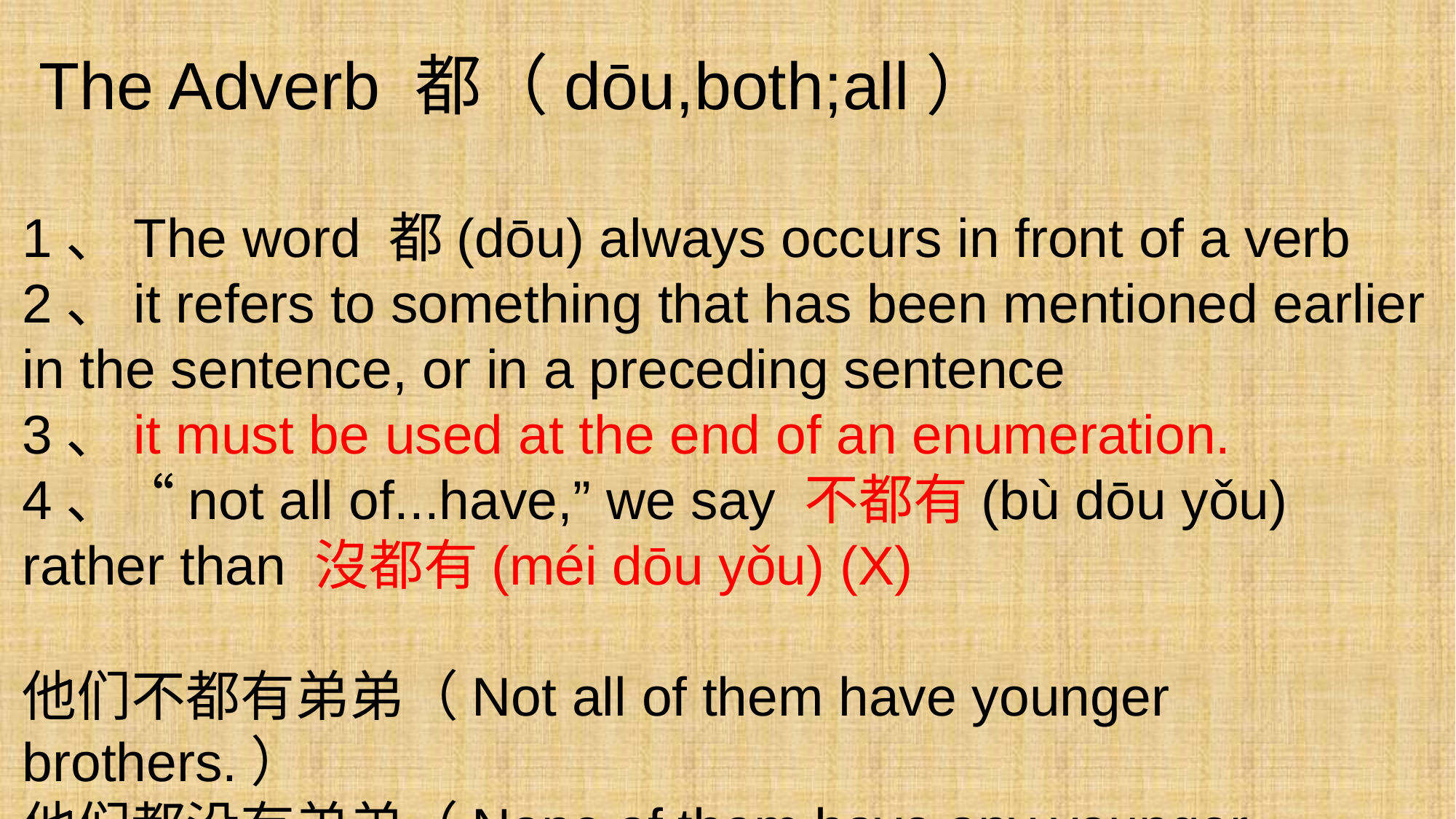

The Adverb 都（dōu,both;all）

1、The word 都(dōu) always occurs in front of a verb
2、it refers to something that has been mentioned earlier in the sentence, or in a preceding sentence
3、it must be used at the end of an enumeration.
4、“not all of...have,” we say 不都有(bù dōu yǒu) rather than 沒都有(méi dōu yǒu) (X)

他们不都有弟弟（Not all of them have younger brothers.）
他们都没有弟弟（None of them have any younger brothers.